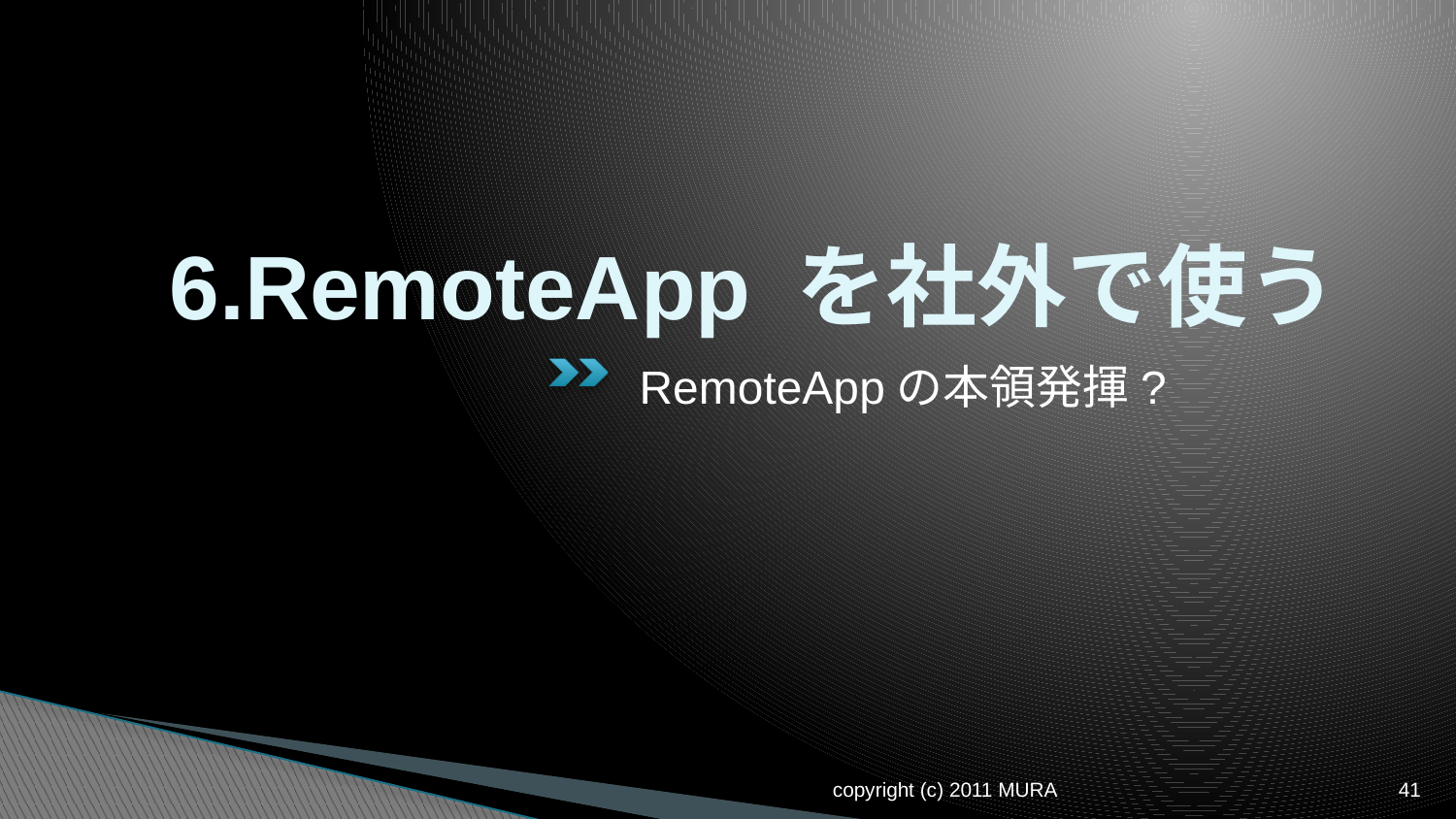

# 6.RemoteApp を社外で使う
RemoteAppの本領発揮?
copyright (c) 2011 MURA
41